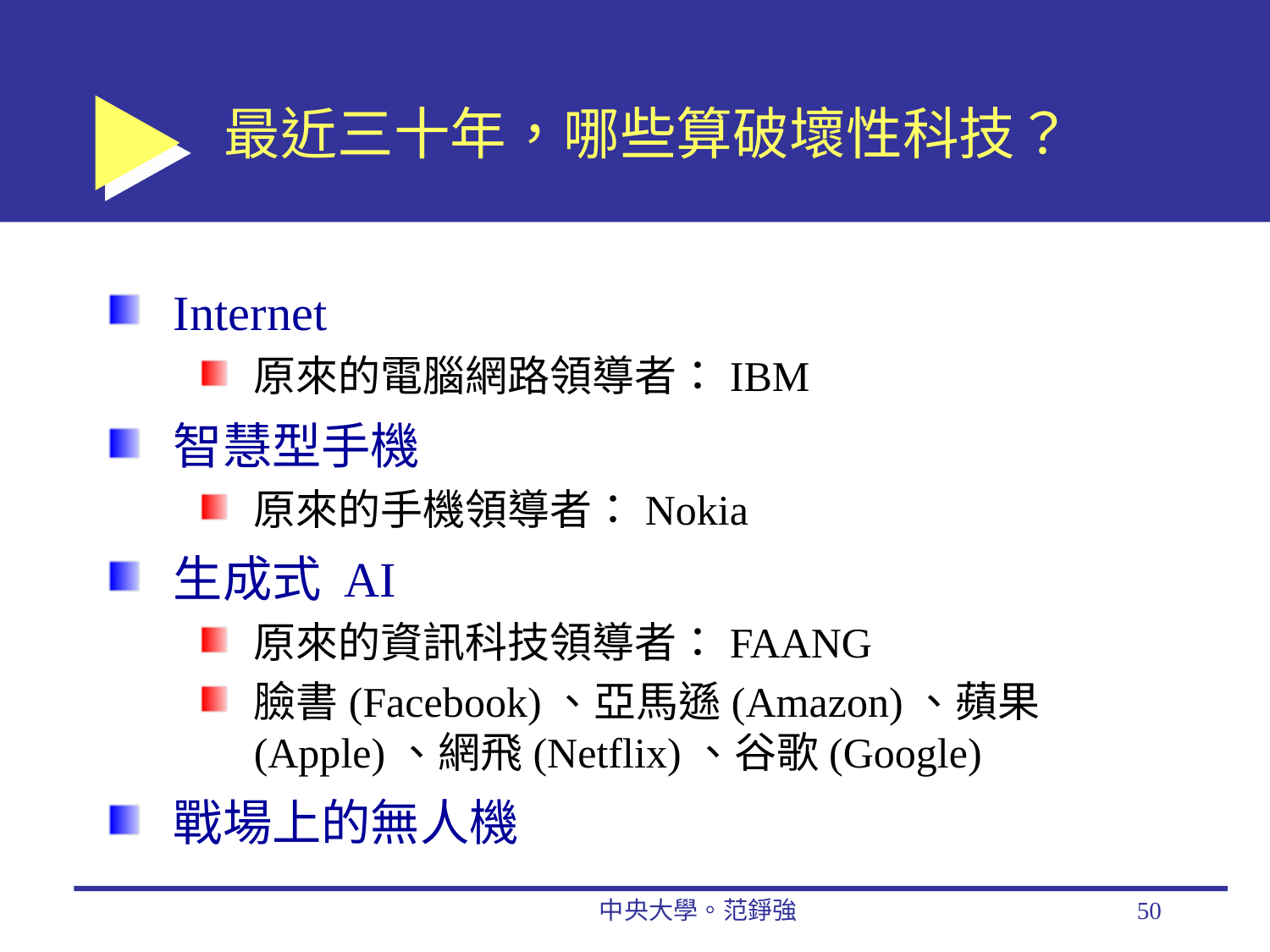

# 最近三十年，哪些算破壞性科技？
Internet
原來的電腦網路領導者：IBM
智慧型手機
原來的手機領導者：Nokia
生成式 AI
原來的資訊科技領導者：FAANG
臉書(Facebook)、亞馬遜(Amazon)、蘋果(Apple)、網飛(Netflix)、谷歌(Google)
戰場上的無人機

中央大學。范錚強
50